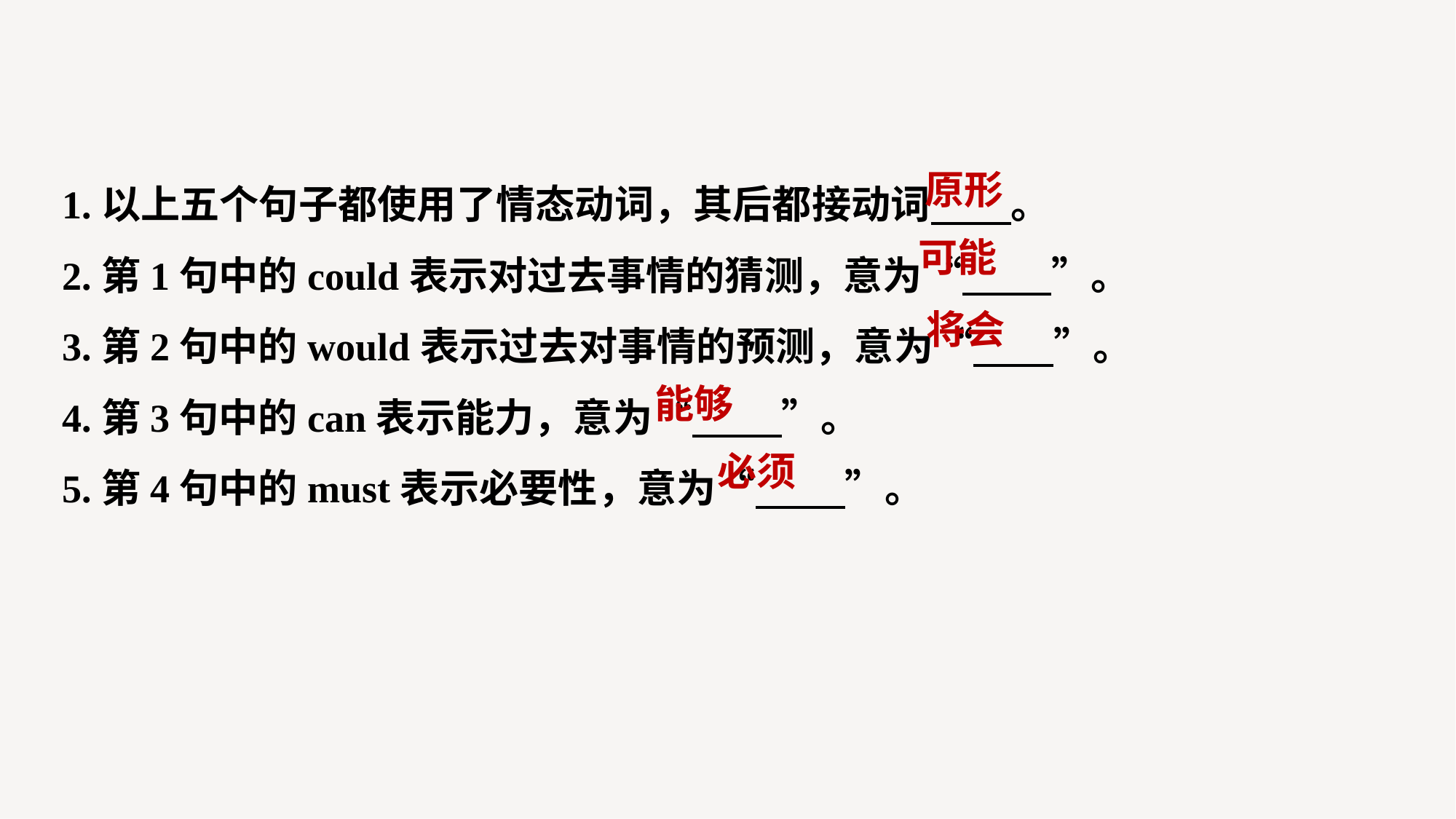

1.以上五个句子都使用了情态动词，其后都接动词         。
2.第1句中的could表示对过去事情的猜测，意为“          ”。
3.第2句中的would表示过去对事情的预测，意为“         ”。
4.第3句中的can表示能力，意为“          ”。
5.第4句中的must表示必要性，意为“          ”。
原形
可能
将会
能够
必须